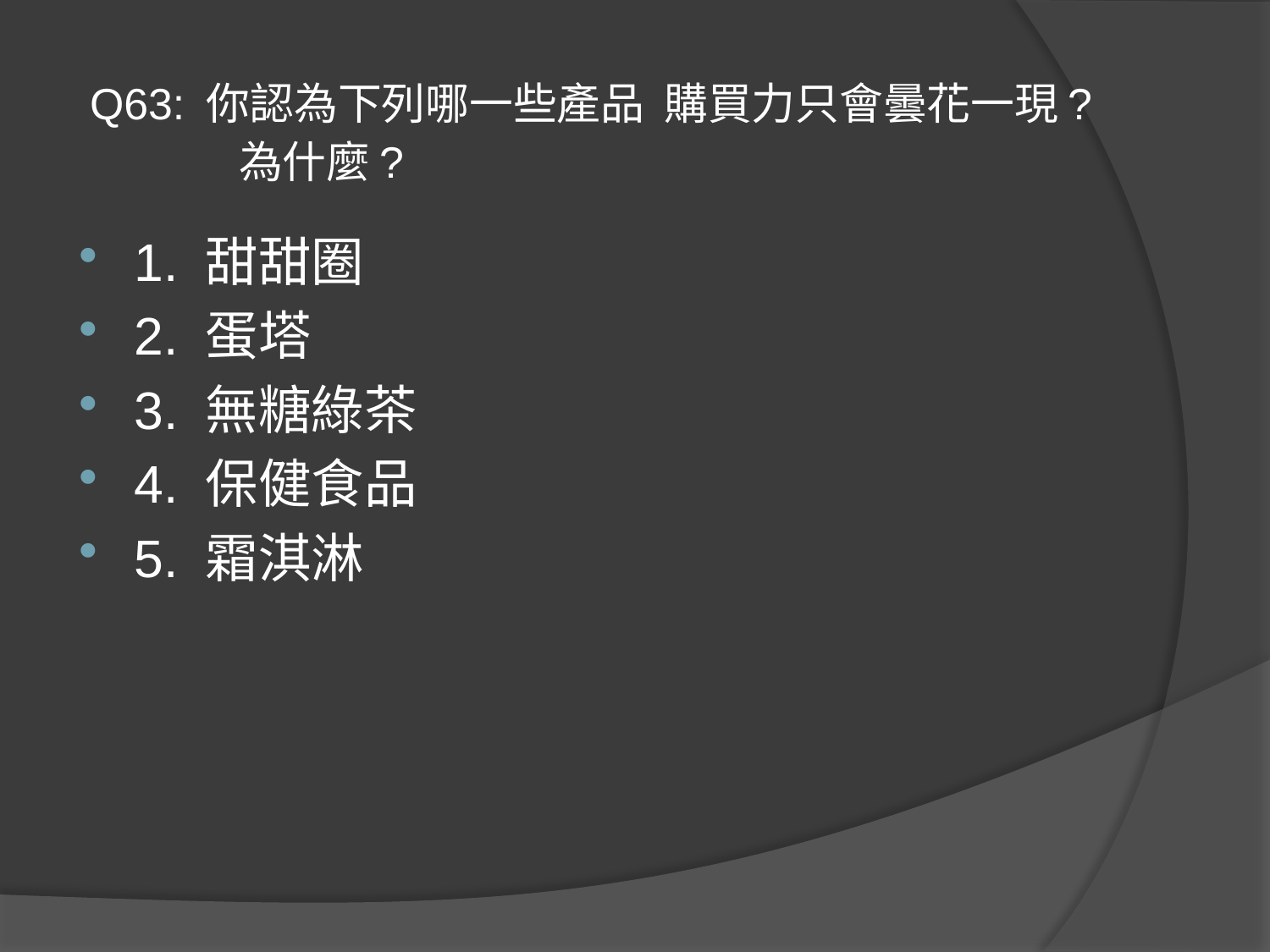

# Q63: 你認為下列哪一些產品  購買力只會曇花一現? 為什麼?
1. 甜甜圈
2. 蛋塔
3. 無糖綠茶
4. 保健食品
5. 霜淇淋